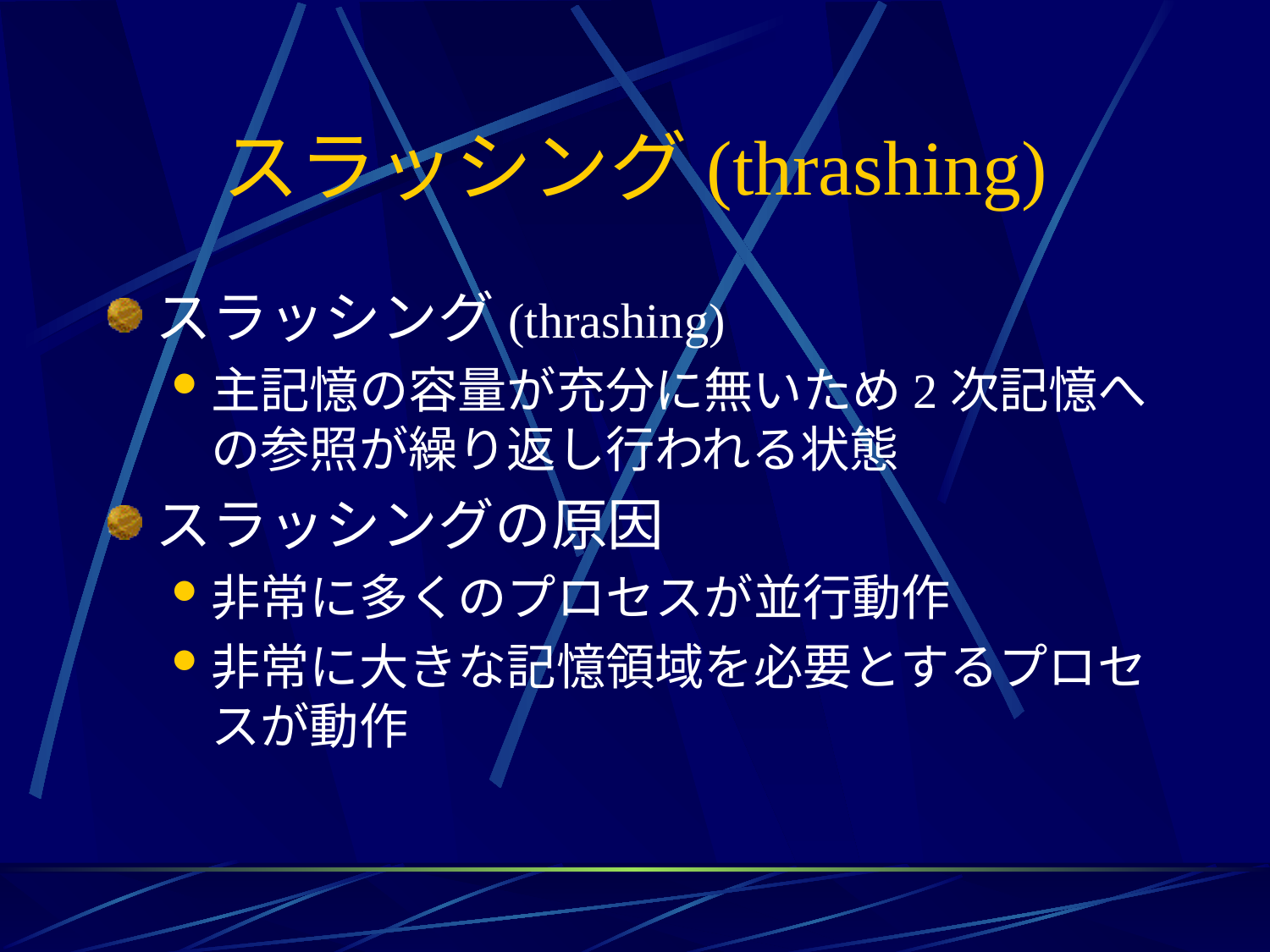

# スラッシング(thrashing)
スラッシング(thrashing)
主記憶の容量が充分に無いため2次記憶への参照が繰り返し行われる状態
スラッシングの原因
非常に多くのプロセスが並行動作
非常に大きな記憶領域を必要とするプロセスが動作